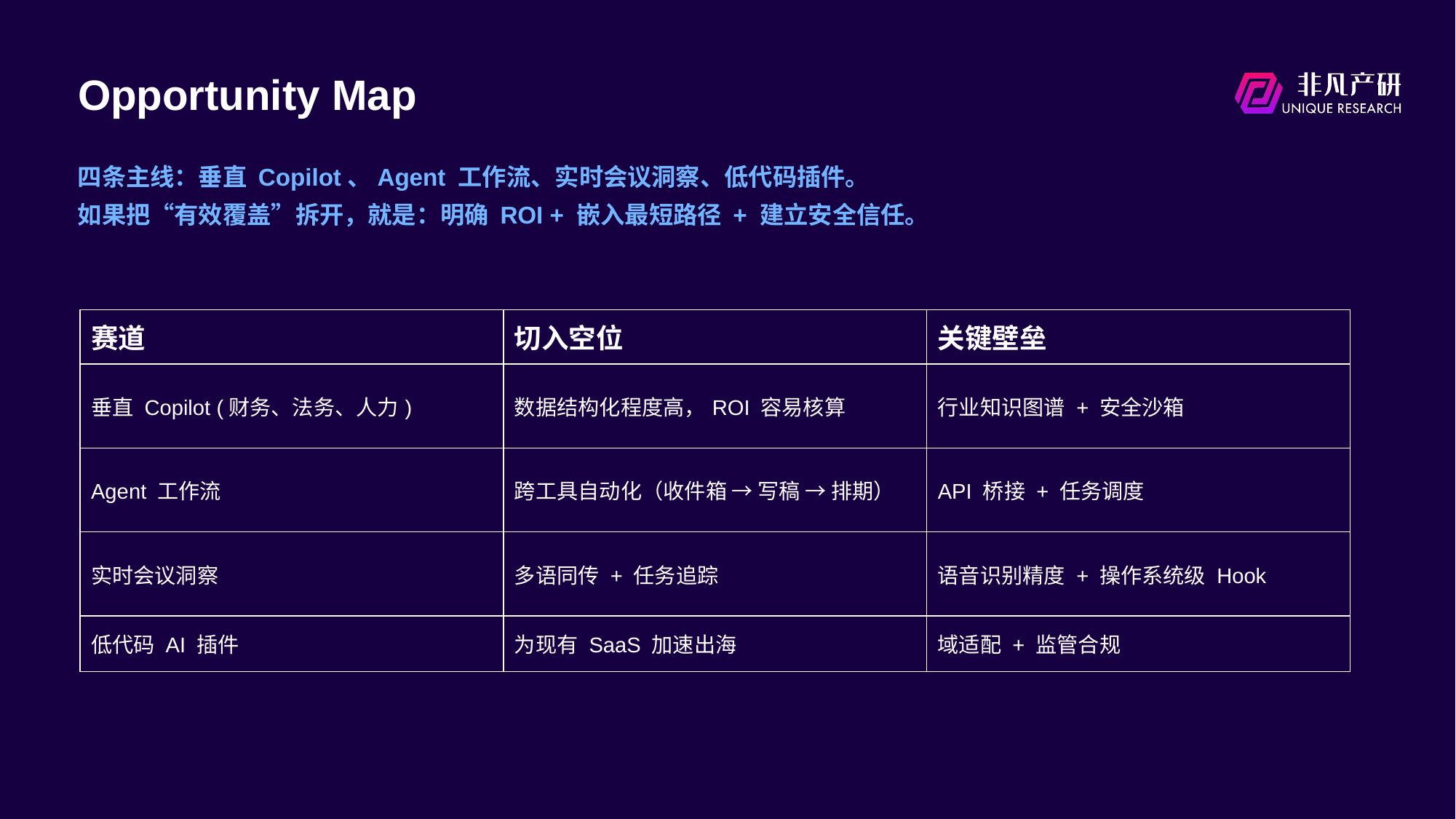

# Opportunity Map
四条主线：垂直 Copilot、Agent 工作流、实时会议洞察、低代码插件。
如果把“有效覆盖”拆开，就是：明确 ROI + 嵌入最短路径 + 建立安全信任。
| 赛道 | 切入空位 | 关键壁垒 |
| --- | --- | --- |
| 垂直 Copilot (财务、法务、人力) | 数据结构化程度高，ROI 容易核算 | 行业知识图谱 + 安全沙箱 |
| Agent 工作流 | 跨工具自动化（收件箱 → 写稿 → 排期） | API 桥接 + 任务调度 |
| 实时会议洞察 | 多语同传 + 任务追踪 | 语音识别精度 + 操作系统级 Hook |
| 低代码 AI 插件 | 为现有 SaaS 加速出海 | 域适配 + 监管合规 |